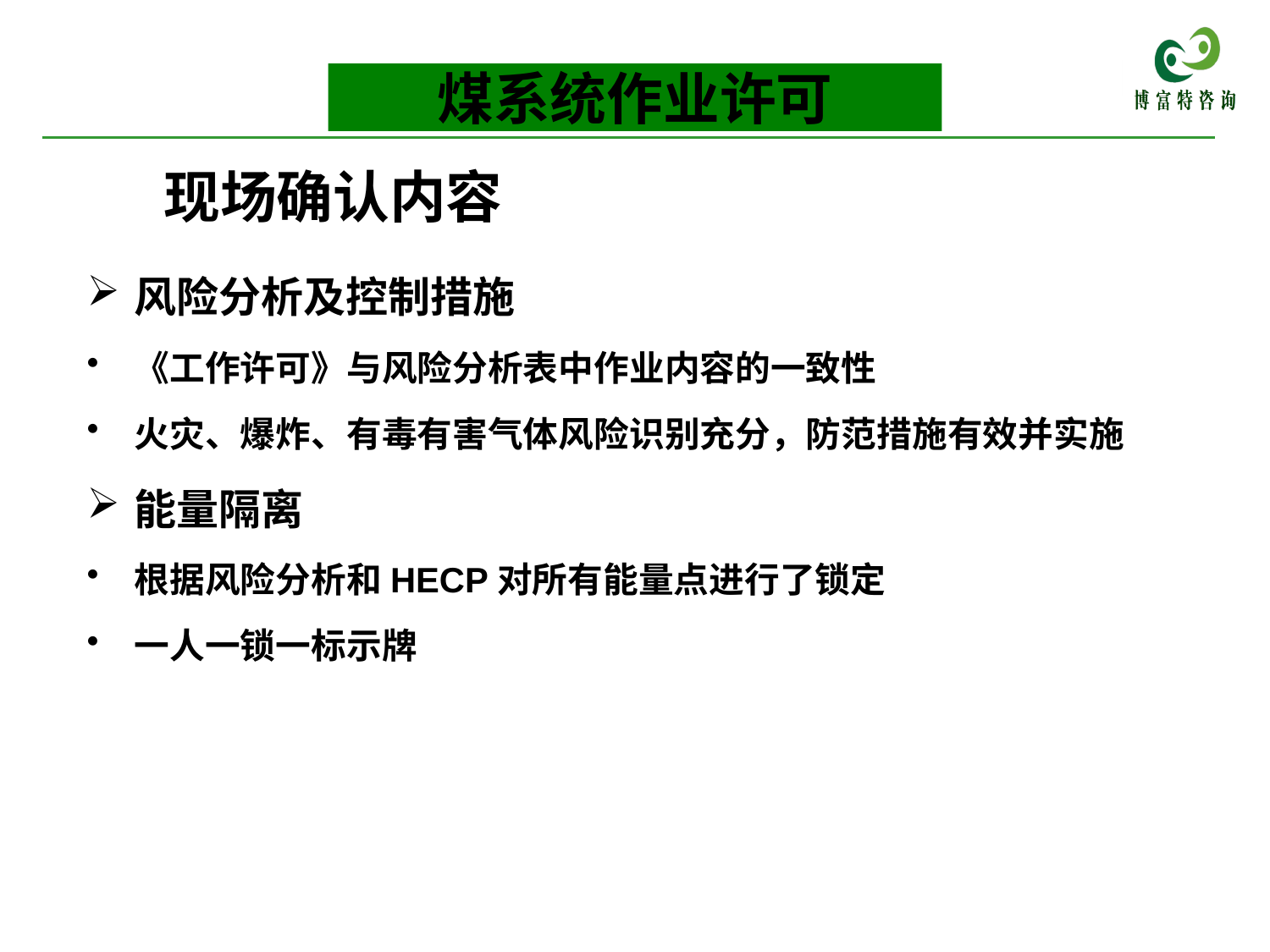

煤系统作业许可
现场确认内容
风险分析及控制措施
《工作许可》与风险分析表中作业内容的一致性
火灾、爆炸、有毒有害气体风险识别充分，防范措施有效并实施
能量隔离
根据风险分析和HECP对所有能量点进行了锁定
一人一锁一标示牌